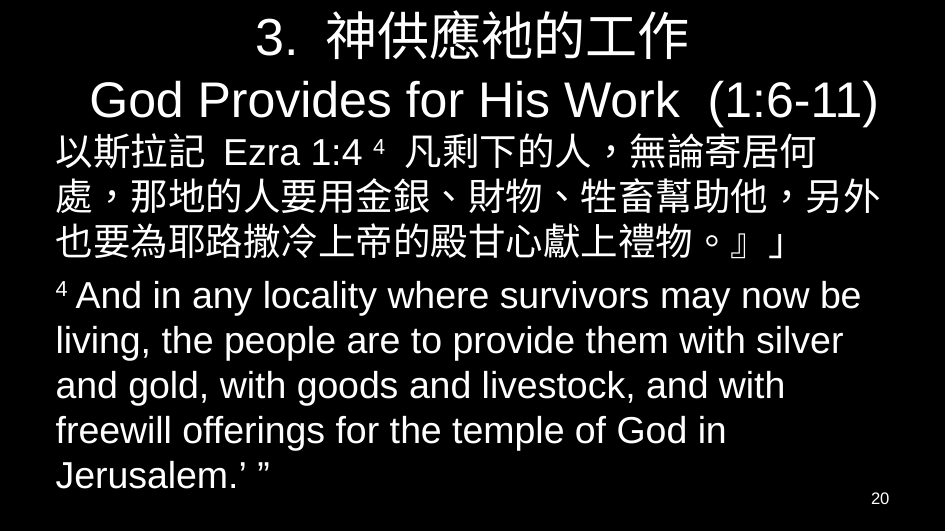

# 3. 神供應衪的工作 God Provides for His Work  (1:6-11)
以斯拉記 Ezra 1:4 4 凡剩下的人，無論寄居何處，那地的人要用金銀、財物、牲畜幫助他，另外也要為耶路撒冷上帝的殿甘心獻上禮物。』」
4 And in any locality where survivors may now be living, the people are to provide them with silver and gold, with goods and livestock, and with freewill offerings for the temple of God in Jerusalem.’ ”

20